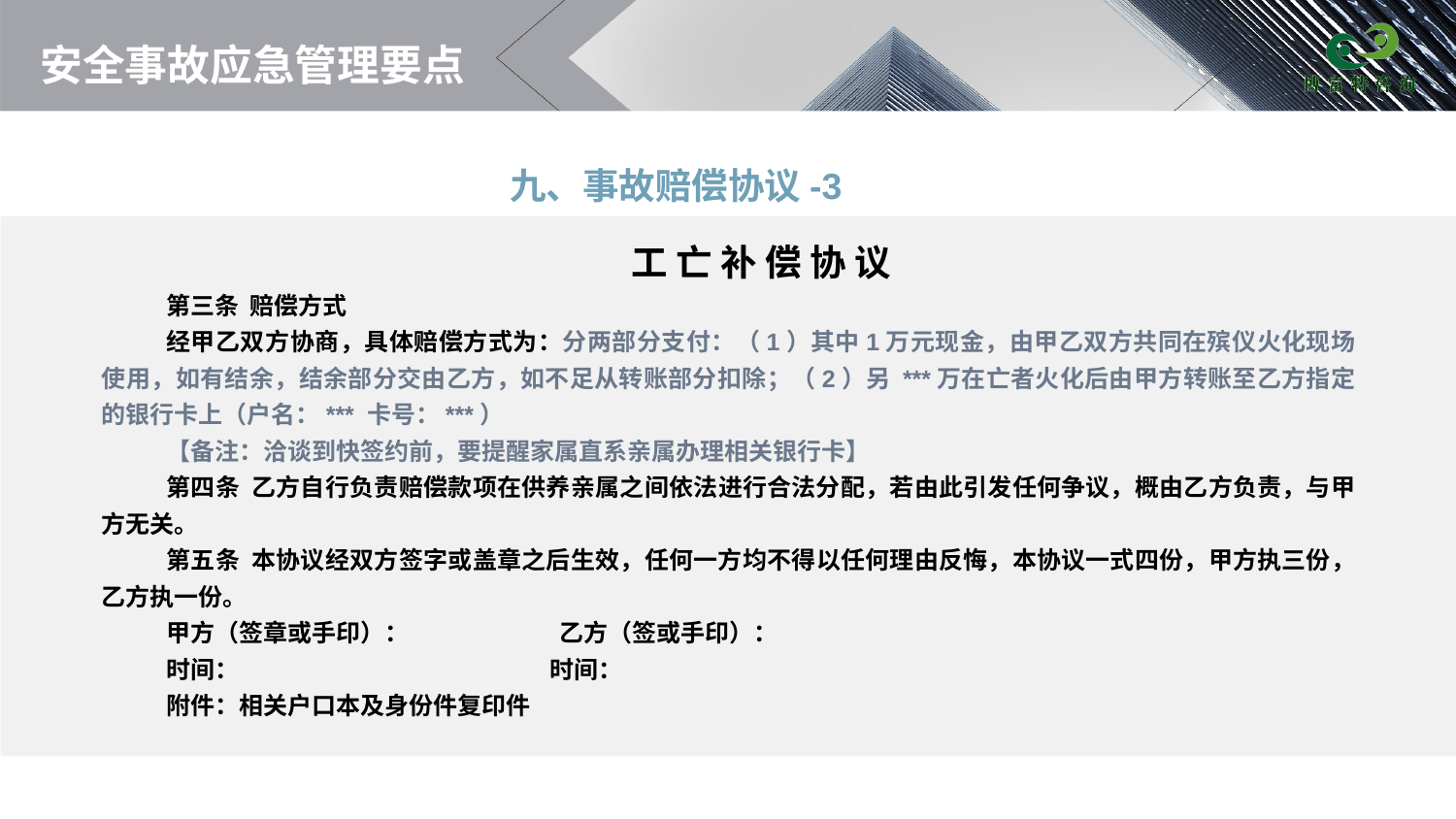

# 安全事故应急管理要点
九、事故赔偿协议-3

工 亡 补 偿 协 议
第三条  赔偿方式
经甲乙双方协商，具体赔偿方式为：分两部分支付：（1）其中1万元现金，由甲乙双方共同在殡仪火化现场使用，如有结余，结余部分交由乙方，如不足从转账部分扣除；（2）另 ***万在亡者火化后由甲方转账至乙方指定的银行卡上（户名：*** 卡号：***）
【备注：洽谈到快签约前，要提醒家属直系亲属办理相关银行卡】
第四条  乙方自行负责赔偿款项在供养亲属之间依法进行合法分配，若由此引发任何争议，概由乙方负责，与甲方无关。
第五条  本协议经双方签字或盖章之后生效，任何一方均不得以任何理由反悔，本协议一式四份，甲方执三份，乙方执一份。
甲方（签章或手印）：                           乙方（签或手印）：
时间：                                                        时间：
附件：相关户口本及身份件复印件